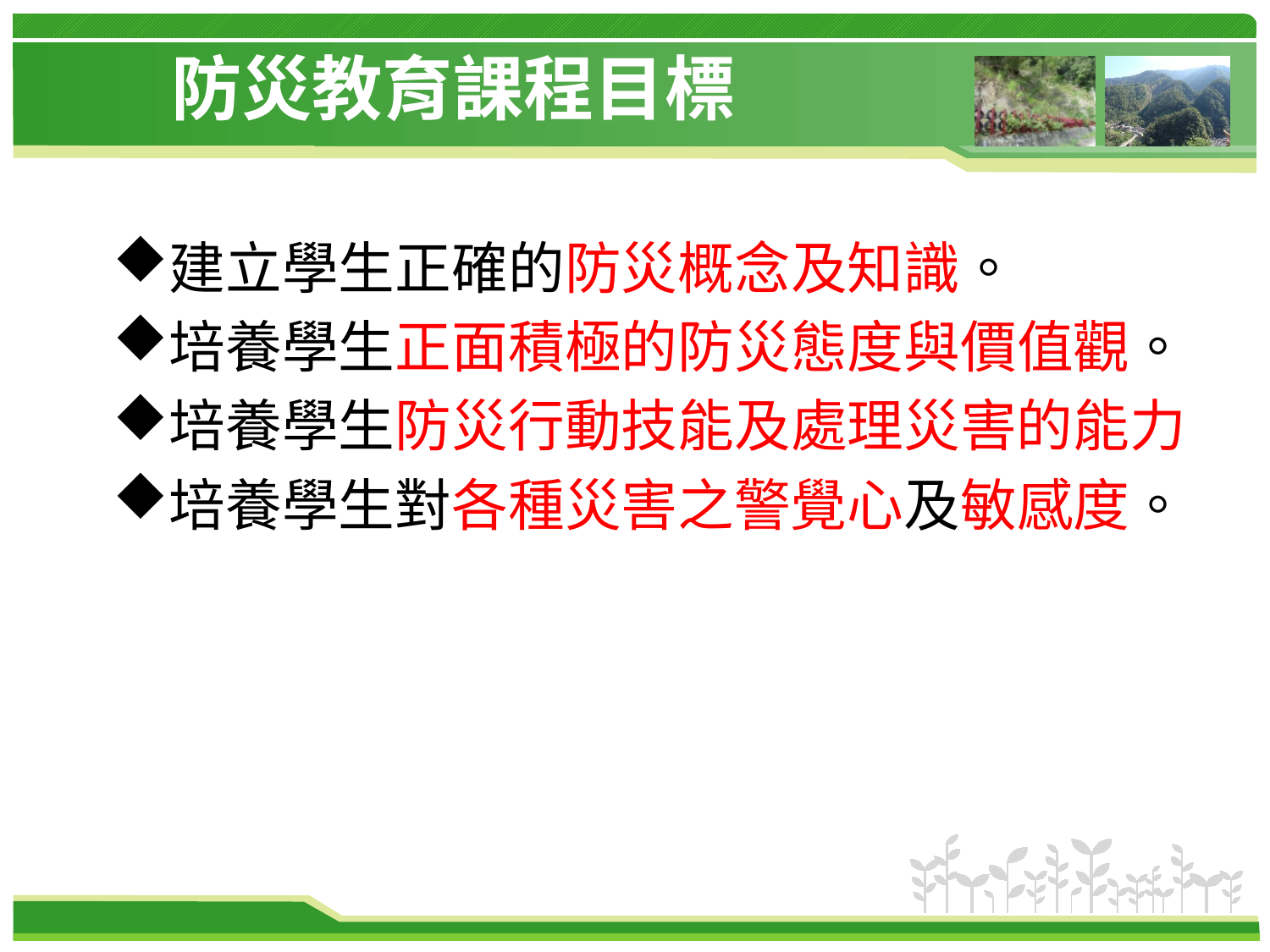

防災教育課程目標
建立學生正確的防災概念及知識。
培養學生正面積極的防災態度與價值觀。
培養學生防災行動技能及處理災害的能力
培養學生對各種災害之警覺心及敏感度。